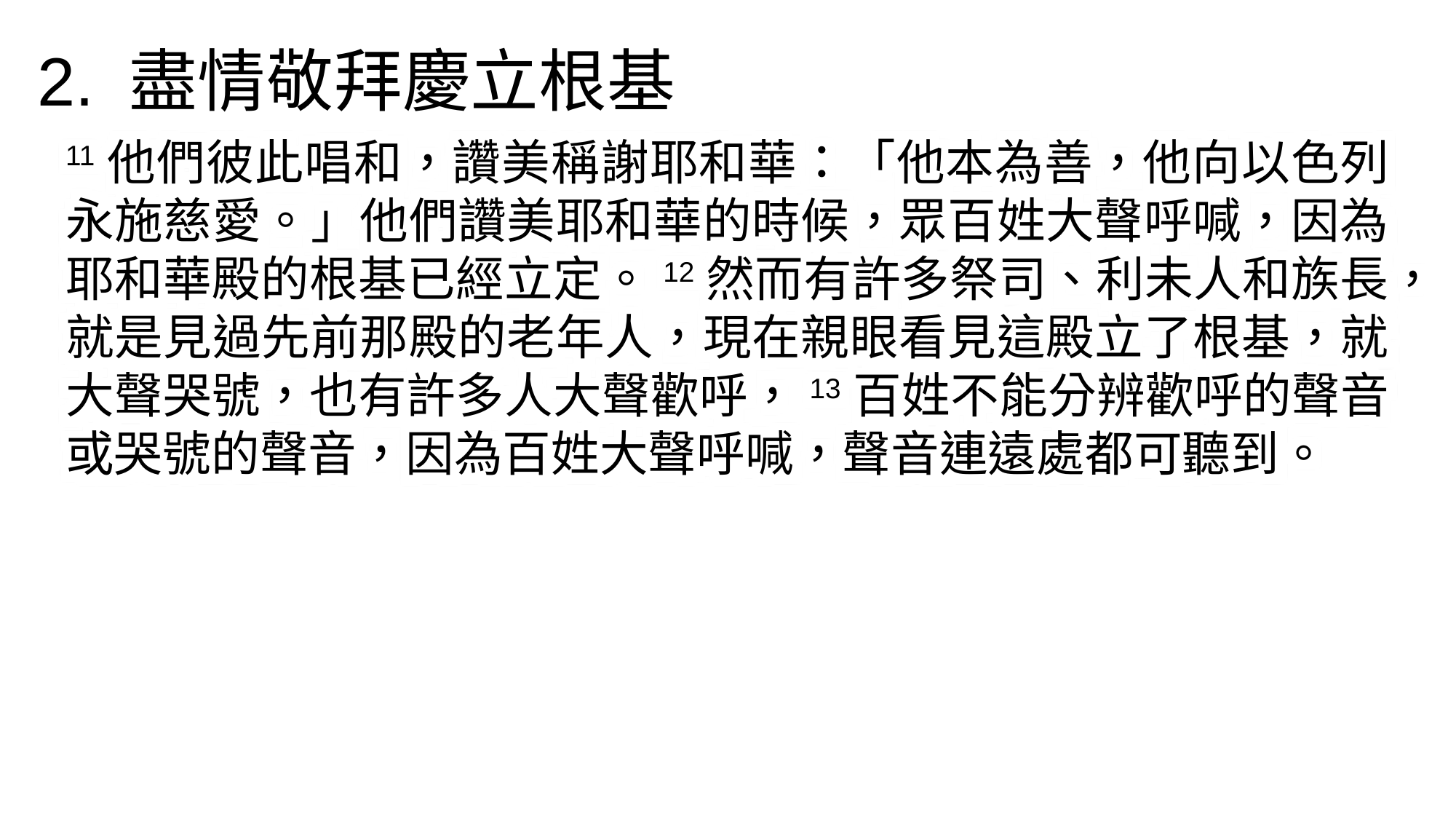

2. 盡情敬拜慶立根基
11他們彼此唱和，讚美稱謝耶和華：「他本為善，他向以色列永施慈愛。」他們讚美耶和華的時候，眾百姓大聲呼喊，因為耶和華殿的根基已經立定。12然而有許多祭司、利未人和族長，就是見過先前那殿的老年人，現在親眼看見這殿立了根基，就大聲哭號，也有許多人大聲歡呼，13百姓不能分辨歡呼的聲音或哭號的聲音，因為百姓大聲呼喊，聲音連遠處都可聽到。